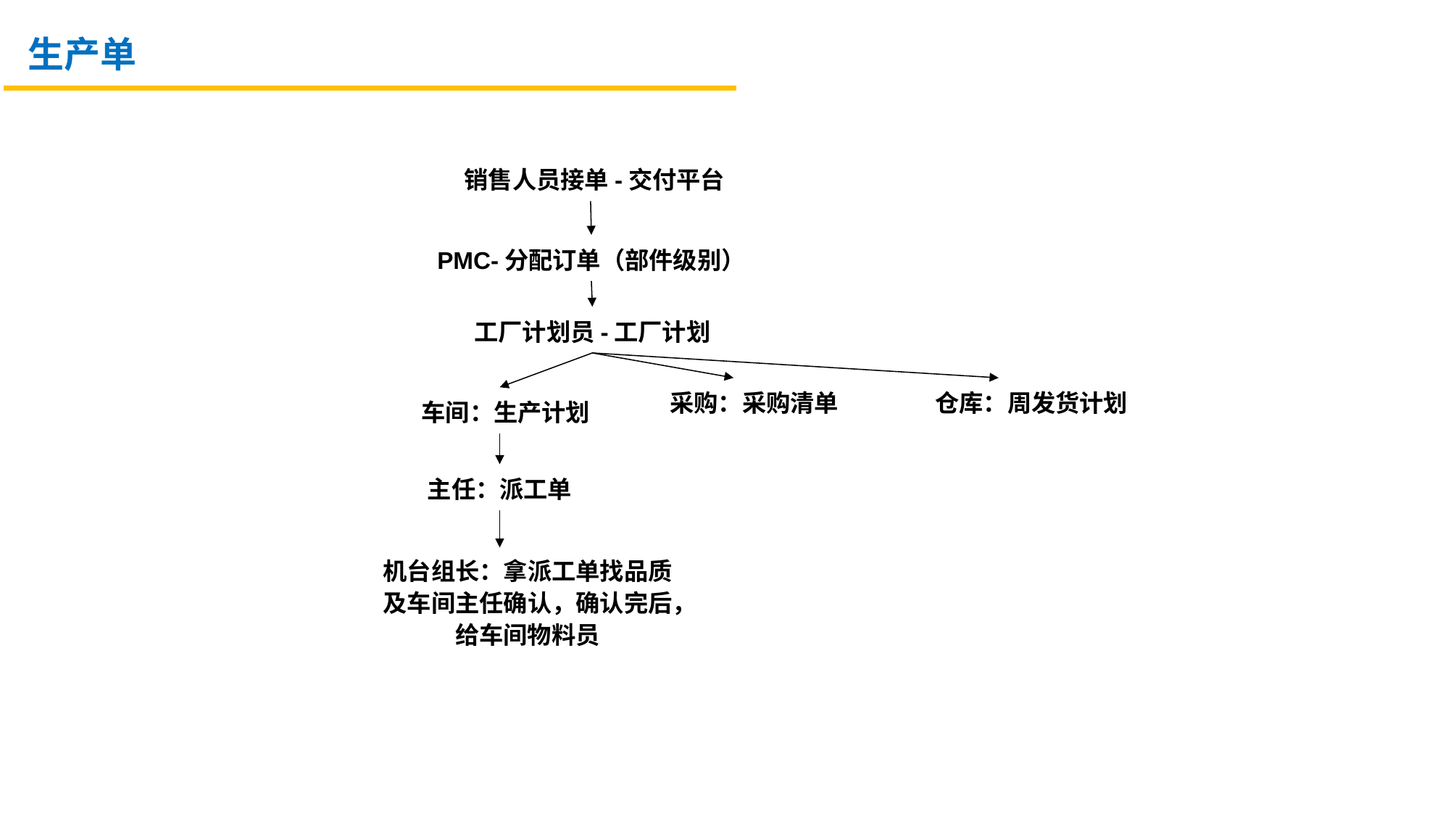

生产单
销售人员接单-交付平台
PMC-分配订单（部件级别）
工厂计划员-工厂计划
采购：采购清单
仓库：周发货计划
车间：生产计划
主任：派工单
机台组长：拿派工单找品质及车间主任确认，确认完后，给车间物料员